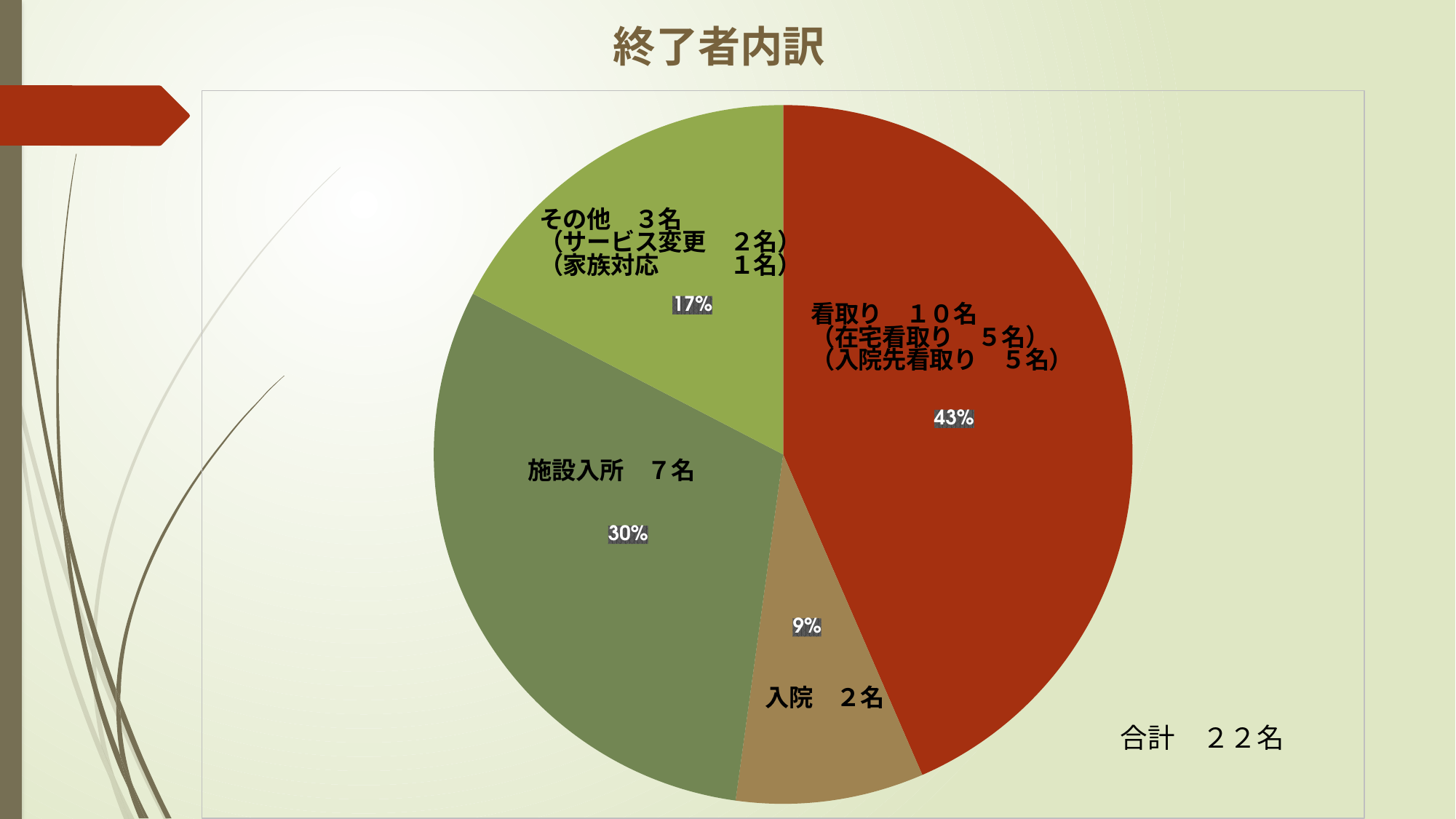

終了者内訳

### Chart

| Category |  |
|---|---|
| 看取り | 10.0 |
|  | None |
| 入院 | 2.0 |
| 施設 | 7.0 |
| その他 | 4.0 |
合計　２２名